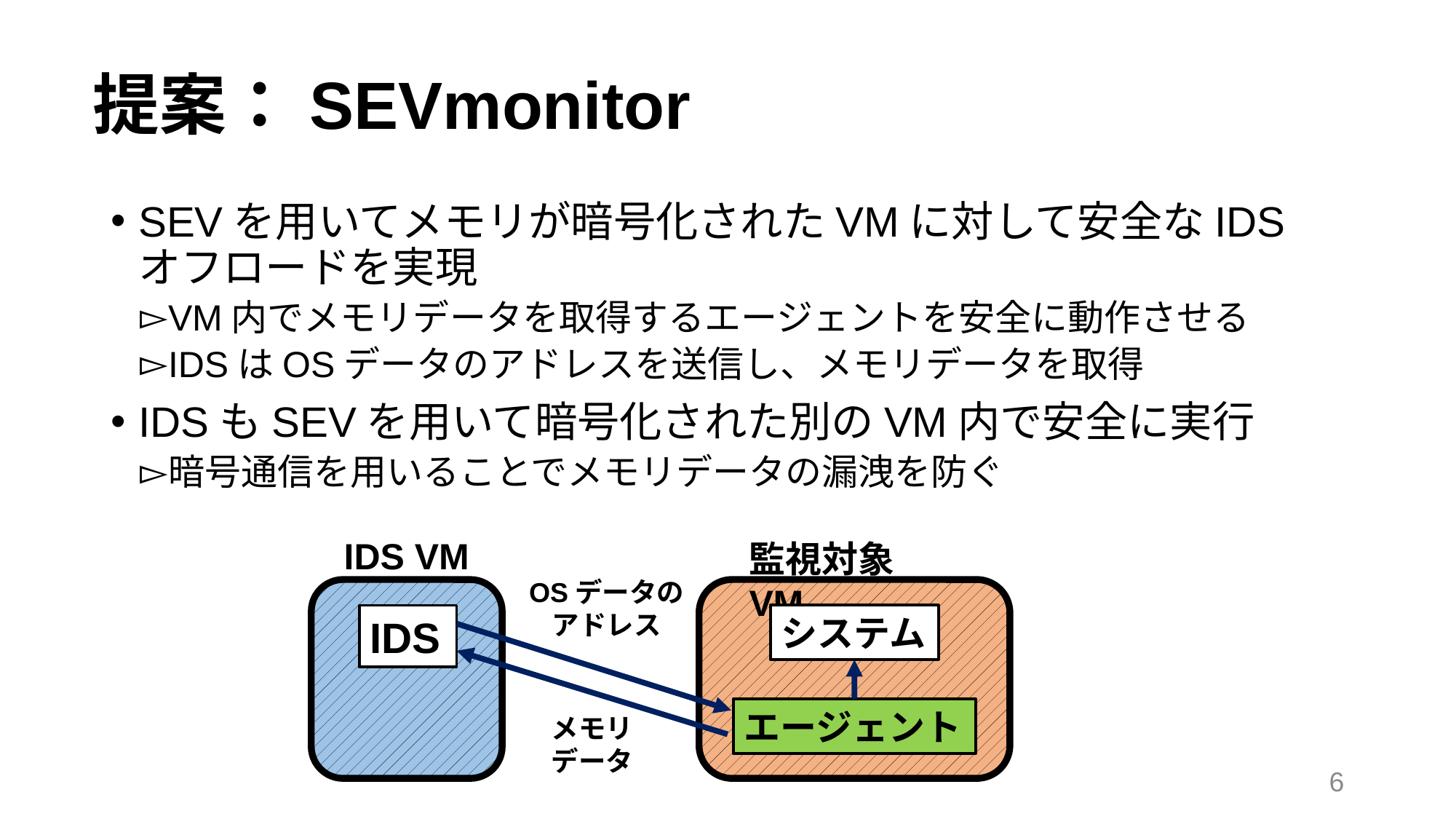

# 提案：SEVmonitor
SEVを用いてメモリが暗号化されたVMに対して安全なIDSオフロードを実現
VM内でメモリデータを取得するエージェントを安全に動作させる
IDSはOSデータのアドレスを送信し、メモリデータを取得
IDSもSEVを用いて暗号化された別のVM内で安全に実行
暗号通信を用いることでメモリデータの漏洩を防ぐ
IDS VM
監視対象VM
OSデータの
アドレス

システム
IDS
エージェント
メモリ
データ
6